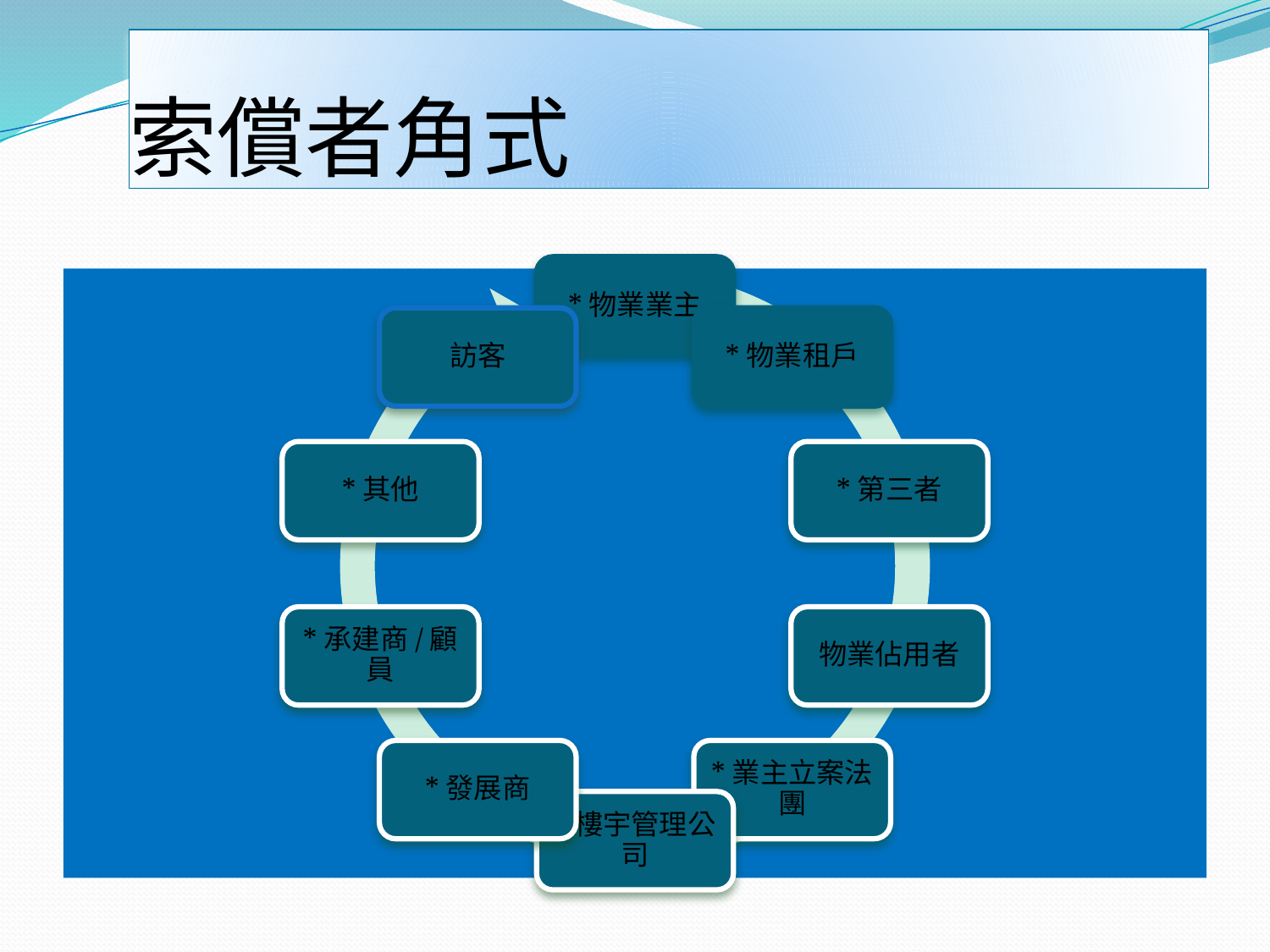

# 索償者角式
*物業業主
*物業租户
*第三者
物業佔用者
*業主立案法團
*樓宇管理公司
*發展商
*承建商/顧員
*其他
訪客